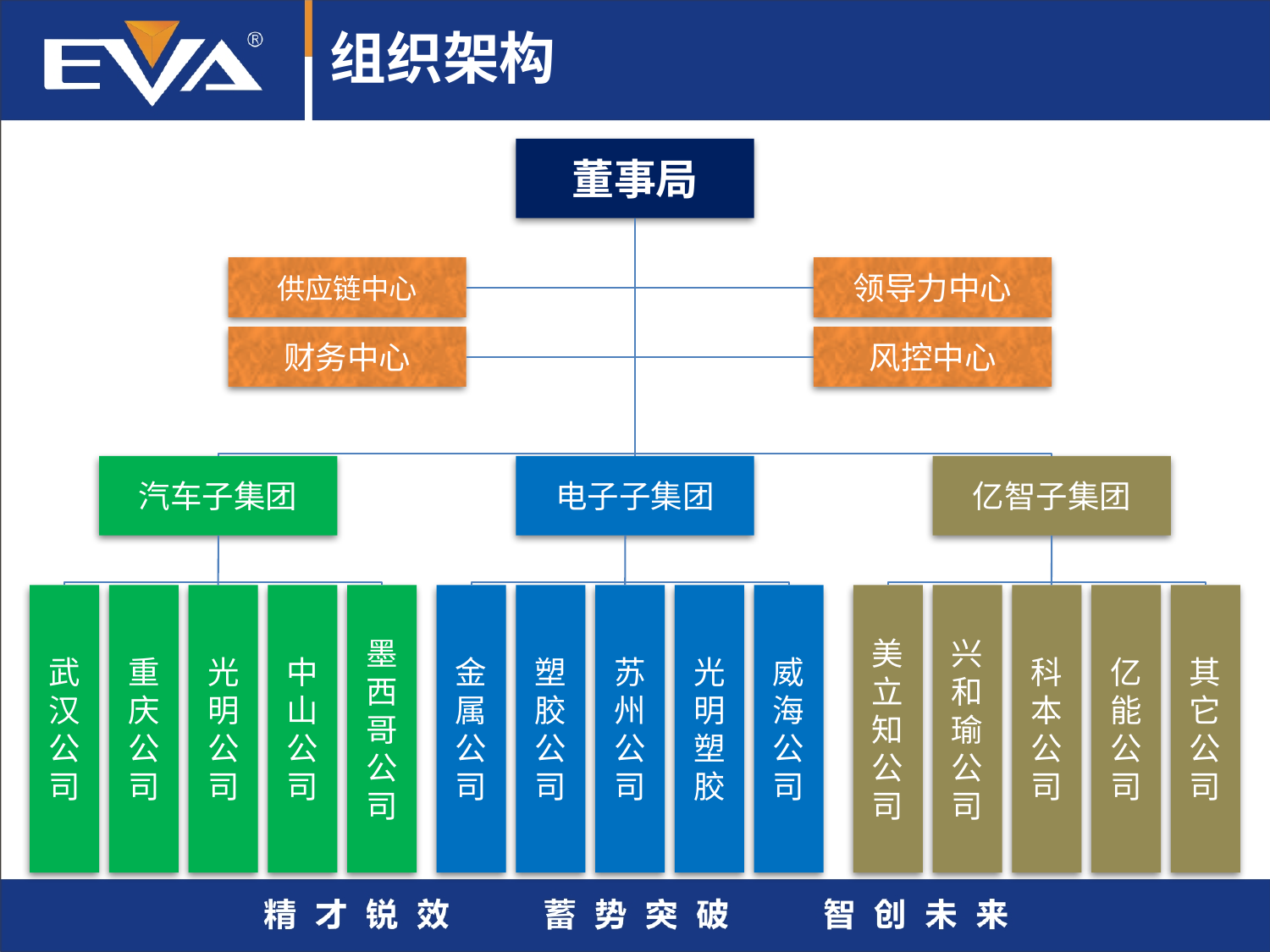

# 组织架构
董事局
供应链中心
领导力中心
财务中心
风控中心
汽车子集团
电子子集团
亿智子集团
武
汉
公
司
重
庆
公
司
光
明
公
司
中
山
公
司
墨
西
哥
公
司
金属公司
塑胶
公
司
苏州
公
司
光明
塑胶
威海
公
司
美立知公司
兴和瑜
公
司
科本
公
司
亿能公司
其它公
司